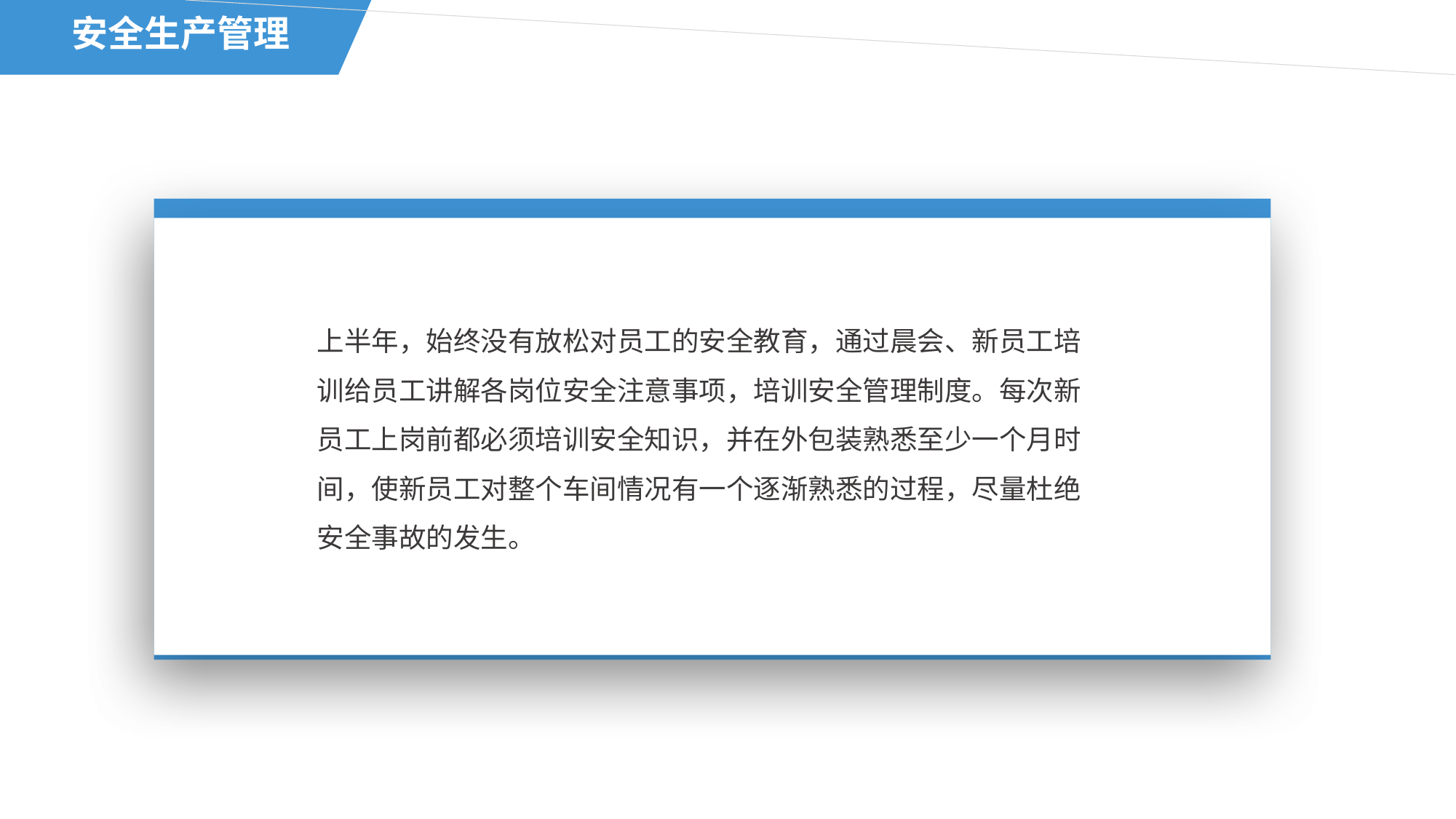

安全生产管理

上半年，始终没有放松对员工的安全教育，通过晨会、新员工培训给员工讲解各岗位安全注意事项，培训安全管理制度。每次新员工上岗前都必须培训安全知识，并在外包装熟悉至少一个月时间，使新员工对整个车间情况有一个逐渐熟悉的过程，尽量杜绝安全事故的发生。